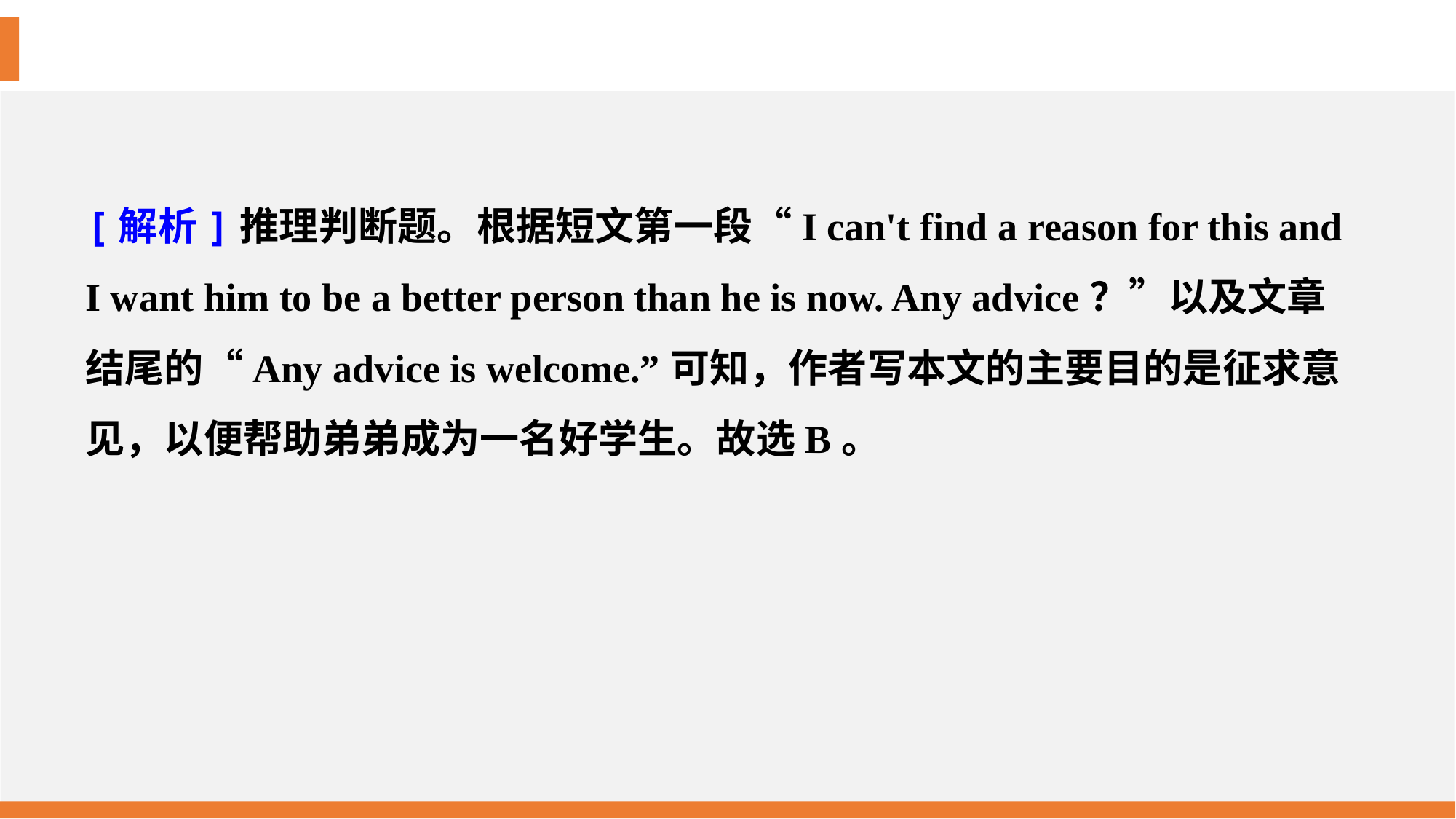

[解析]推理判断题。根据短文第一段“I can't find a reason for this and I want him to be a better person than he is now. Any advice？”以及文章结尾的“Any advice is welcome.”可知，作者写本文的主要目的是征求意见，以便帮助弟弟成为一名好学生。故选B。